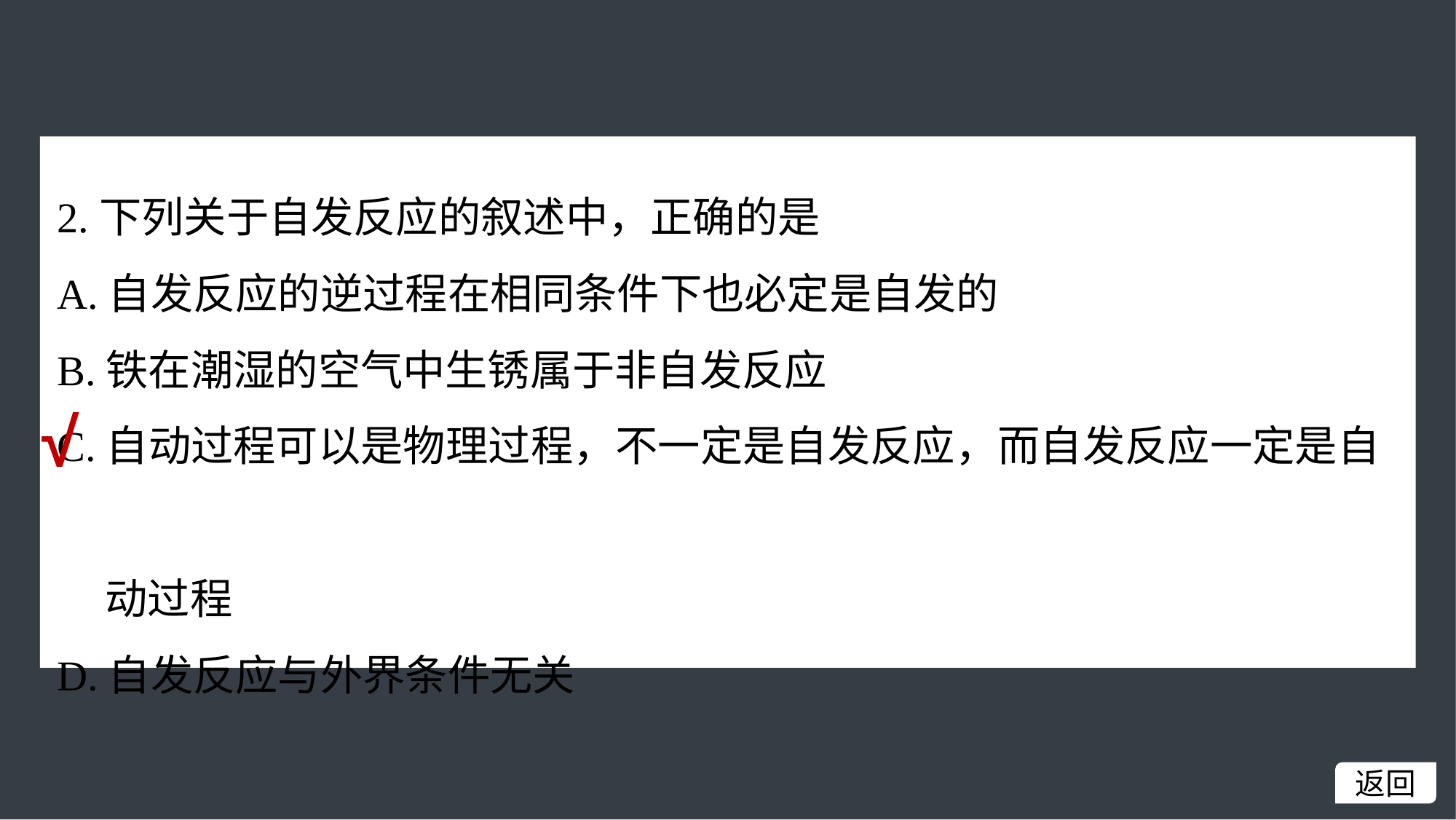

2.下列关于自发反应的叙述中，正确的是
A.自发反应的逆过程在相同条件下也必定是自发的
B.铁在潮湿的空气中生锈属于非自发反应
C.自动过程可以是物理过程，不一定是自发反应，而自发反应一定是自
    动过程
D.自发反应与外界条件无关
√
返回